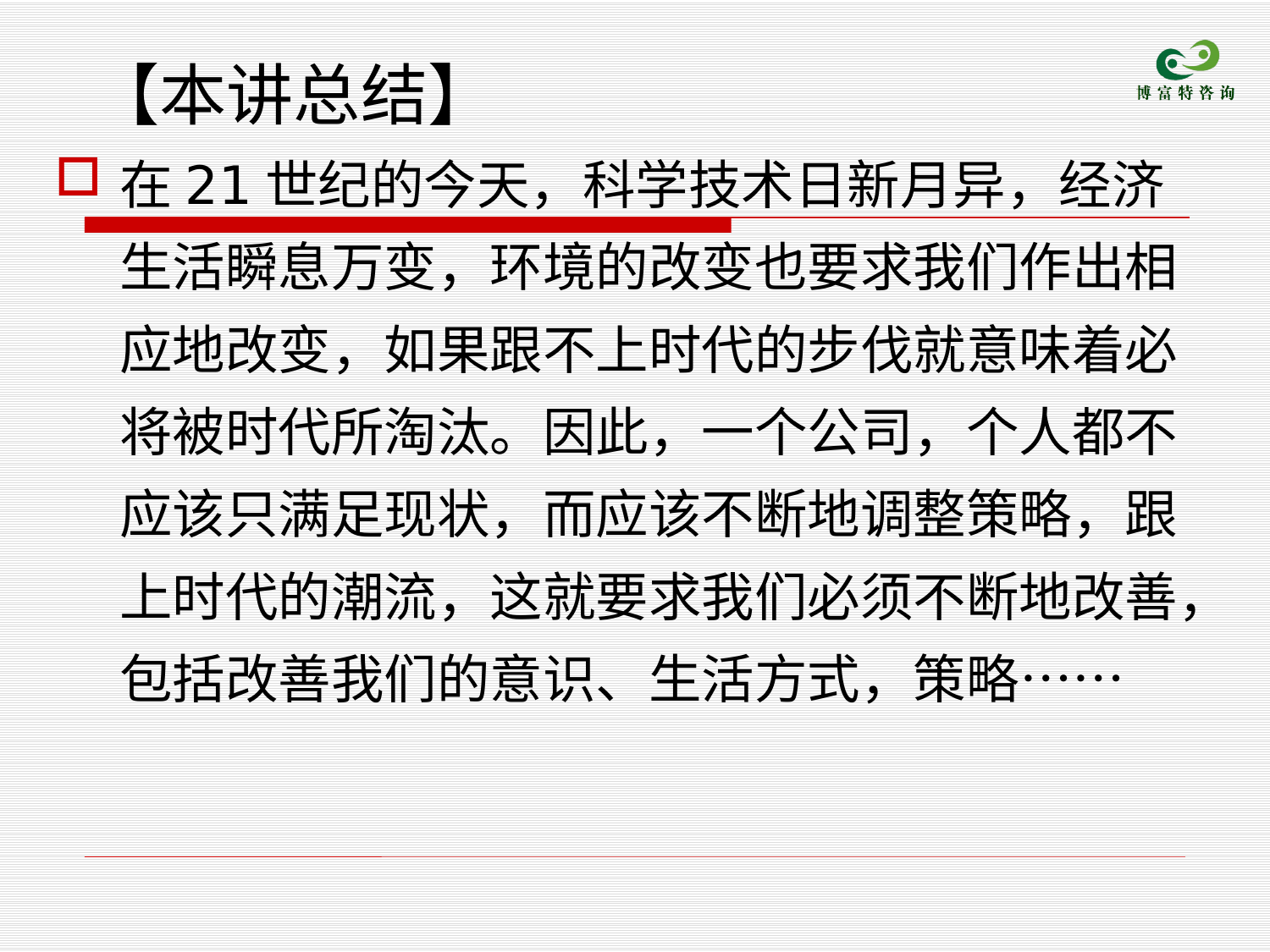

# 【本讲总结】
在21世纪的今天，科学技术日新月异，经济生活瞬息万变，环境的改变也要求我们作出相应地改变，如果跟不上时代的步伐就意味着必将被时代所淘汰。因此，一个公司，个人都不应该只满足现状，而应该不断地调整策略，跟上时代的潮流，这就要求我们必须不断地改善，包括改善我们的意识、生活方式，策略……
650